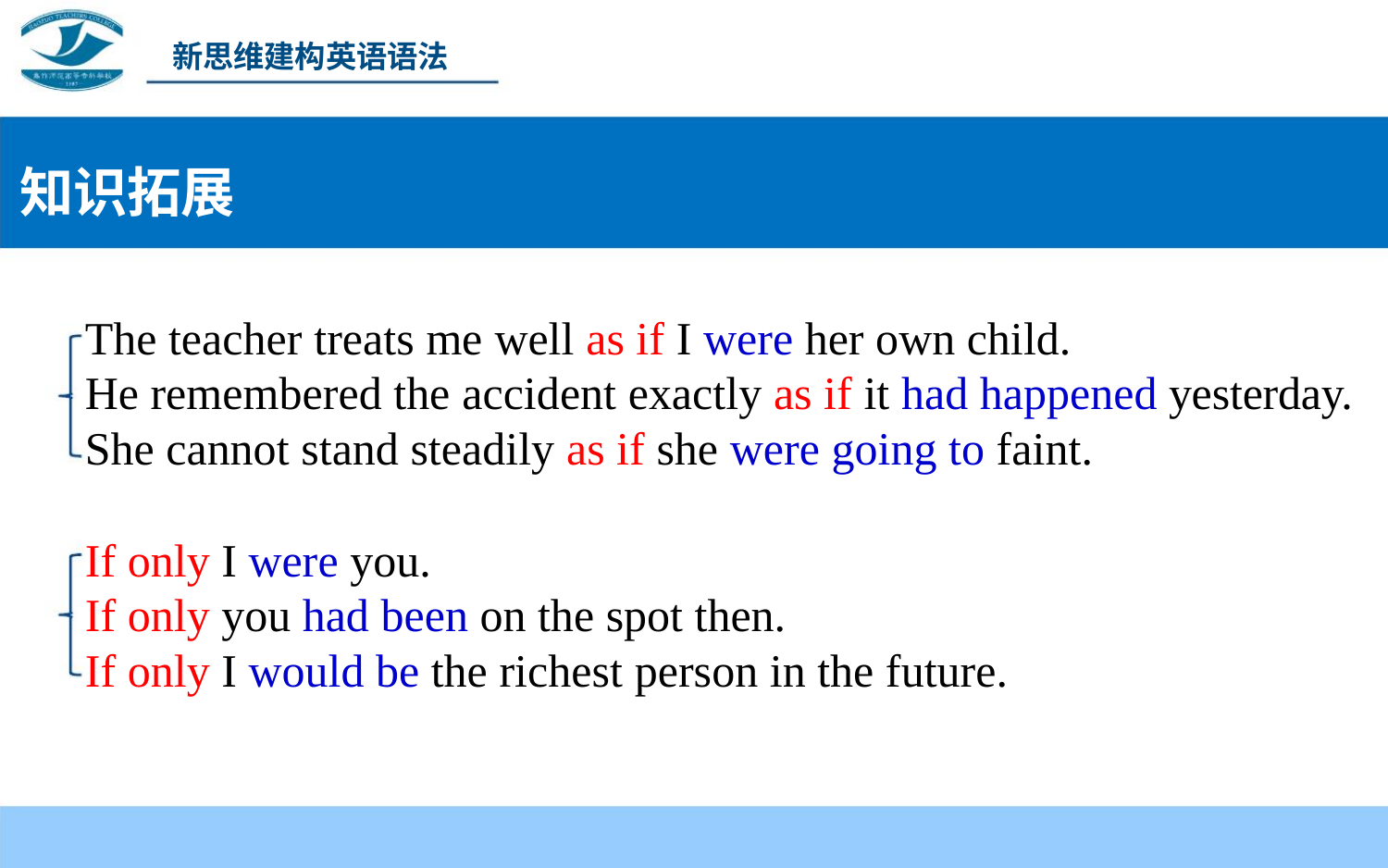

新思维建构英语语法
知识拓展
The teacher treats me well as if I were her own child.
He remembered the accident exactly as if it had happened yesterday.
She cannot stand steadily as if she were going to faint.
If only I were you.
If only you had been on the spot then.
If only I would be the richest person in the future.